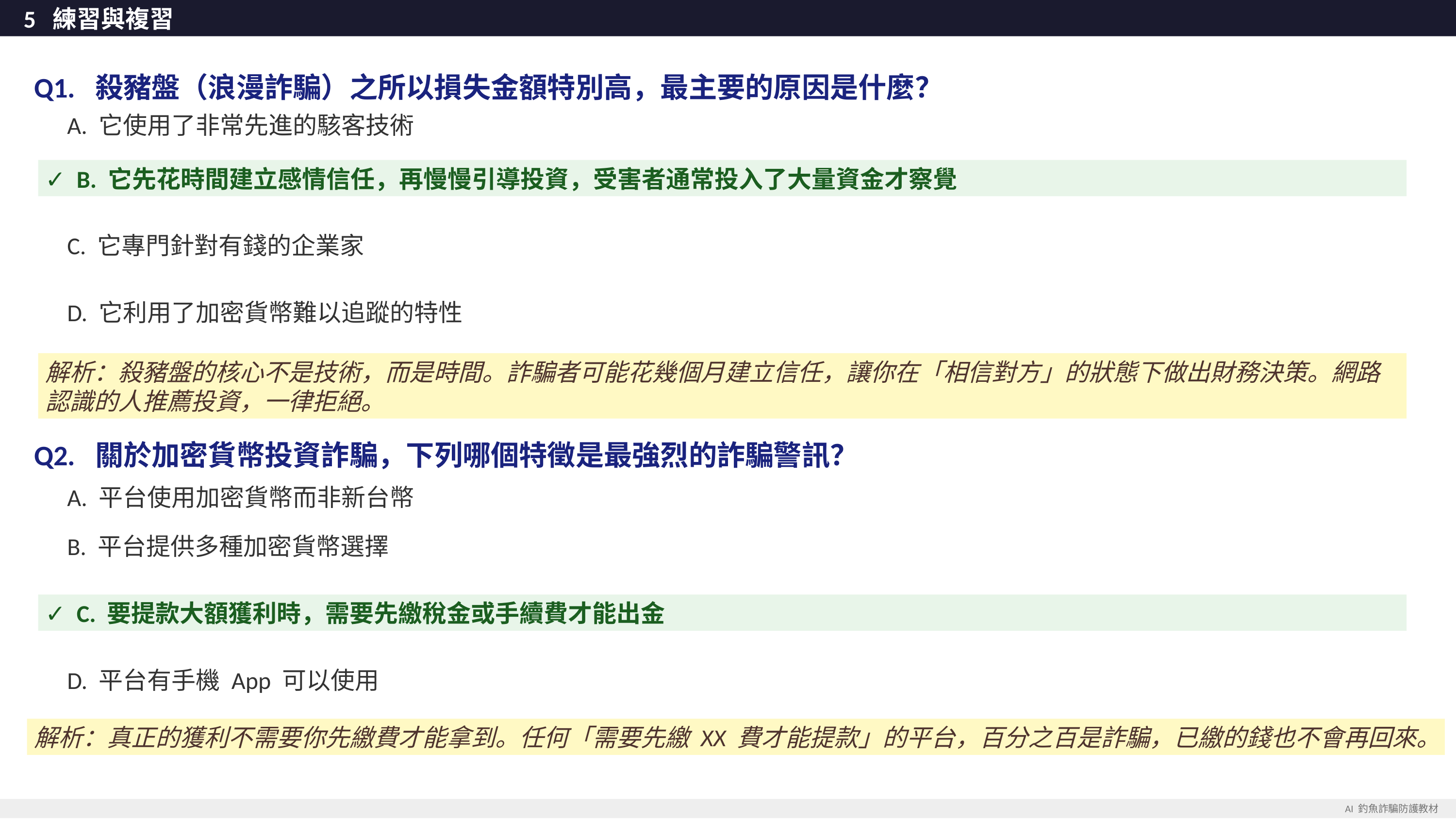

5  練習與複習
Q1.  殺豬盤（浪漫詐騙）之所以損失金額特別高，最主要的原因是什麼？
    A. 它使用了非常先進的駭客技術
✓  B. 它先花時間建立感情信任，再慢慢引導投資，受害者通常投入了大量資金才察覺
    C. 它專門針對有錢的企業家
    D. 它利用了加密貨幣難以追蹤的特性
解析：殺豬盤的核心不是技術，而是時間。詐騙者可能花幾個月建立信任，讓你在「相信對方」的狀態下做出財務決策。網路認識的人推薦投資，一律拒絕。
Q2.  關於加密貨幣投資詐騙，下列哪個特徵是最強烈的詐騙警訊？
    A. 平台使用加密貨幣而非新台幣
    B. 平台提供多種加密貨幣選擇
✓  C. 要提款大額獲利時，需要先繳稅金或手續費才能出金
    D. 平台有手機 App 可以使用
解析：真正的獲利不需要你先繳費才能拿到。任何「需要先繳 XX 費才能提款」的平台，百分之百是詐騙，已繳的錢也不會再回來。
AI 釣魚詐騙防護教材